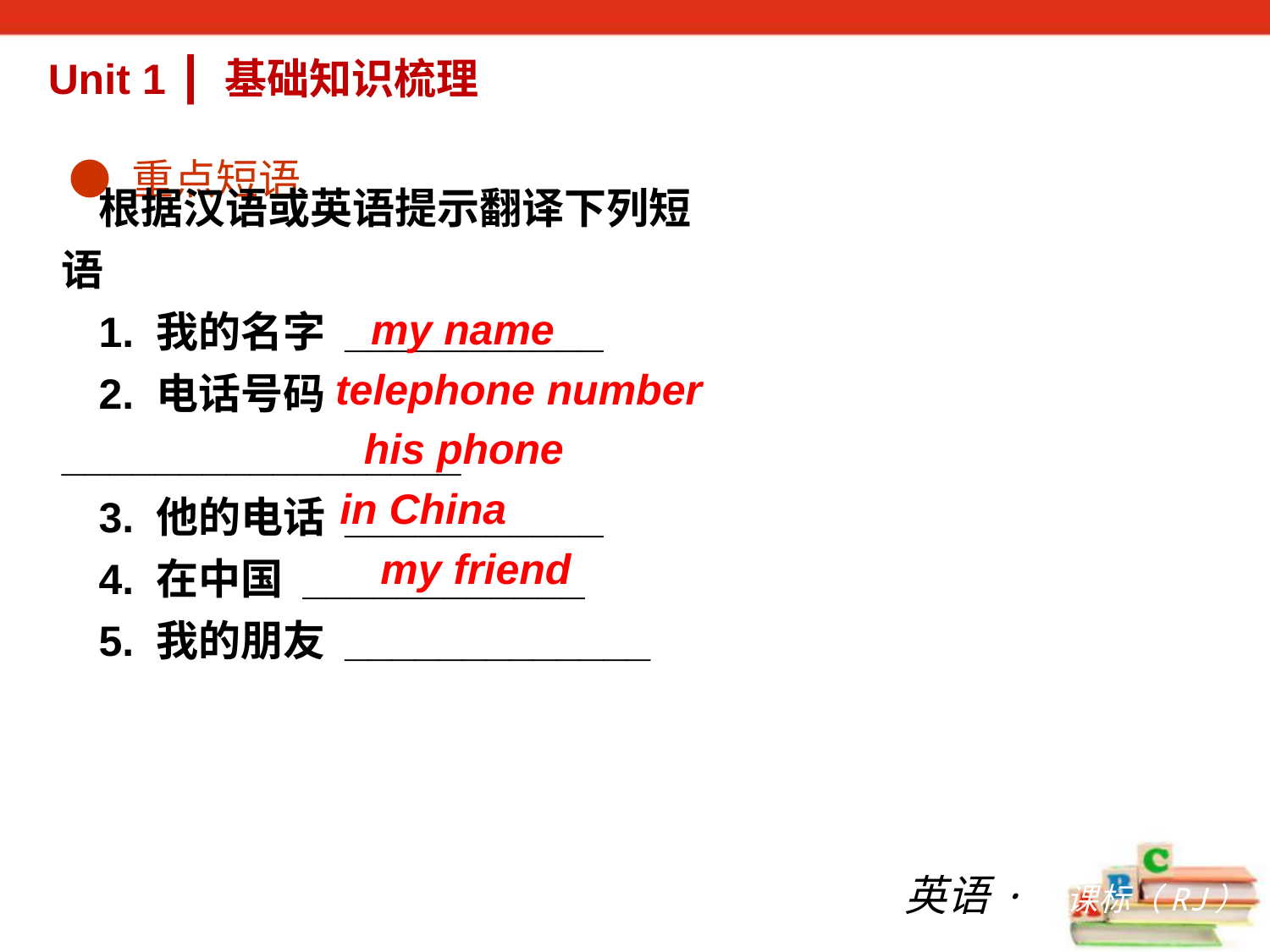

Unit 1 ┃ 基础知识梳理
● 重点短语
根据汉语或英语提示翻译下列短语
1. 我的名字 ___________
2. 电话号码 _________________
3. 他的电话 ___________
4. 在中国 ____________
5. 我的朋友 _____________

my name
telephone number
his phone
in China
my friend
英语·新课标（RJ）